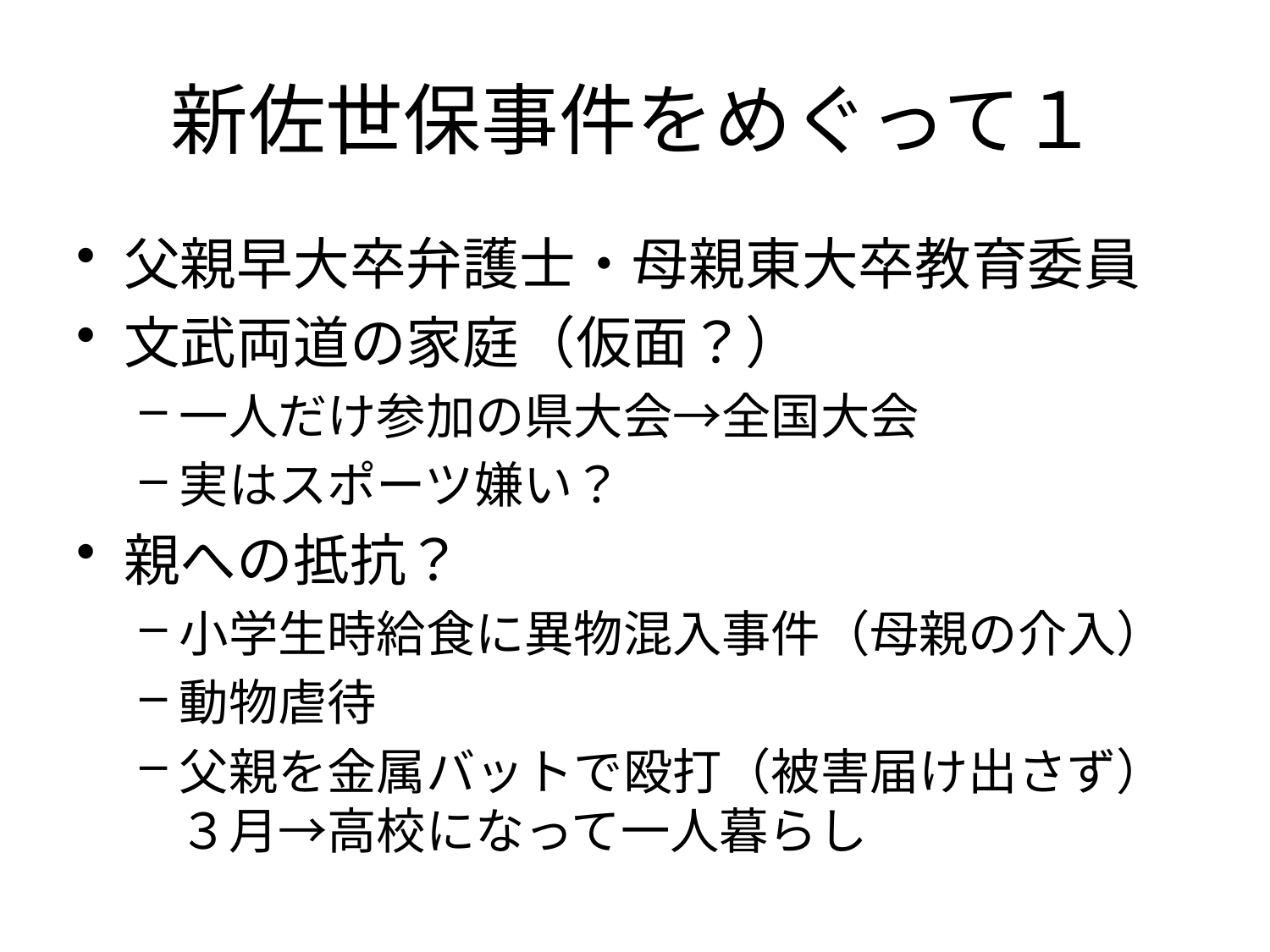

# 新佐世保事件をめぐって１
父親早大卒弁護士・母親東大卒教育委員
文武両道の家庭（仮面？）
一人だけ参加の県大会→全国大会
実はスポーツ嫌い？
親への抵抗？
小学生時給食に異物混入事件（母親の介入）
動物虐待
父親を金属バットで殴打（被害届け出さず）３月→高校になって一人暮らし